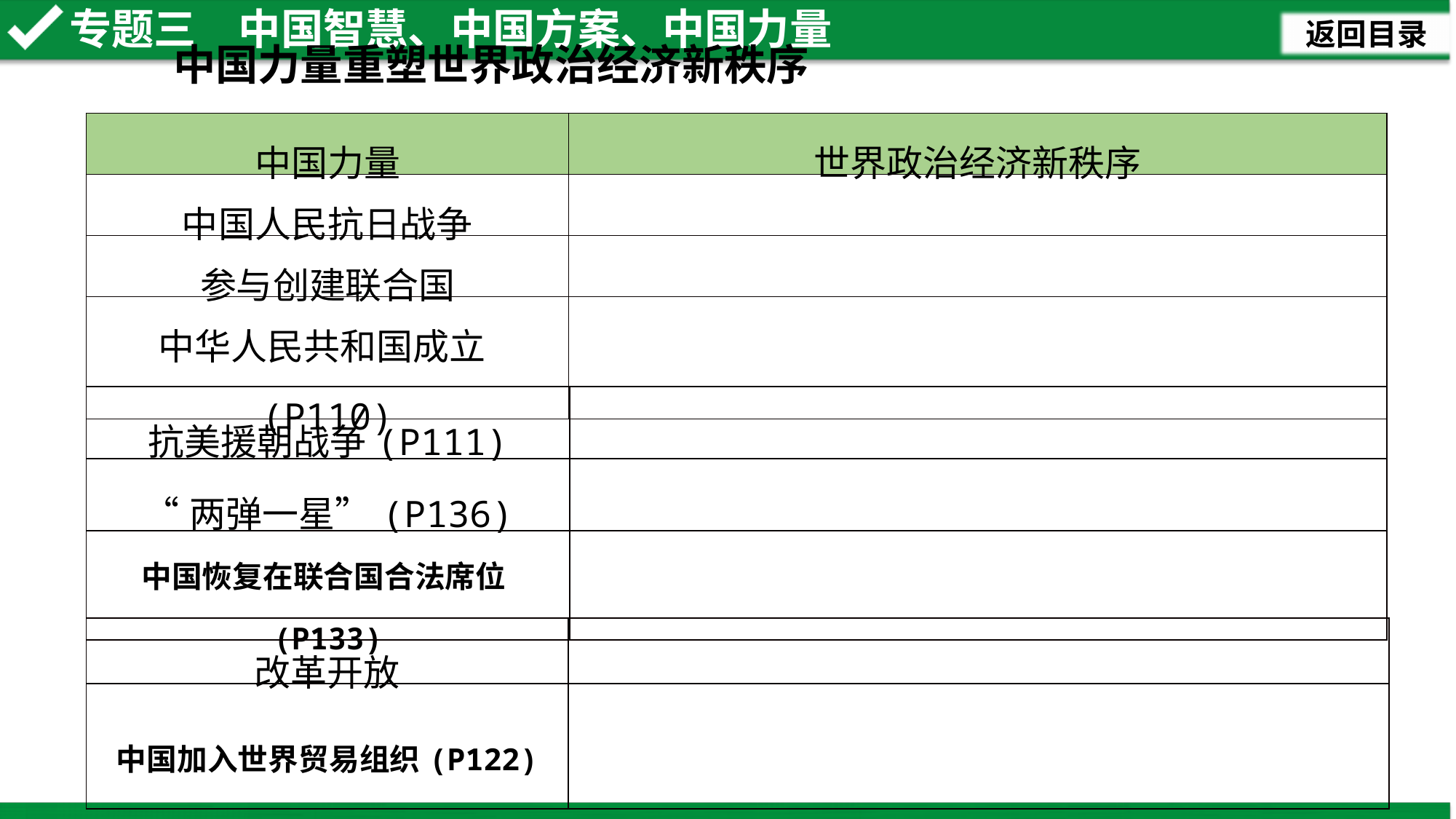

中国力量重塑世界政治经济新秩序
| 中国力量 | 世界政治经济新秩序 |
| --- | --- |
| 中国人民抗日战争 |  |
| 参与创建联合国 |  |
| 中华人民共和国成立(P110) |  |
| 抗美援朝战争(P111) |  |
| --- | --- |
| “两弹一星”(P136) |  |
| 中国恢复在联合国合法席位(P133) |  |
| 改革开放 |  |
| --- | --- |
| 中国加入世界贸易组织(P122) |  |